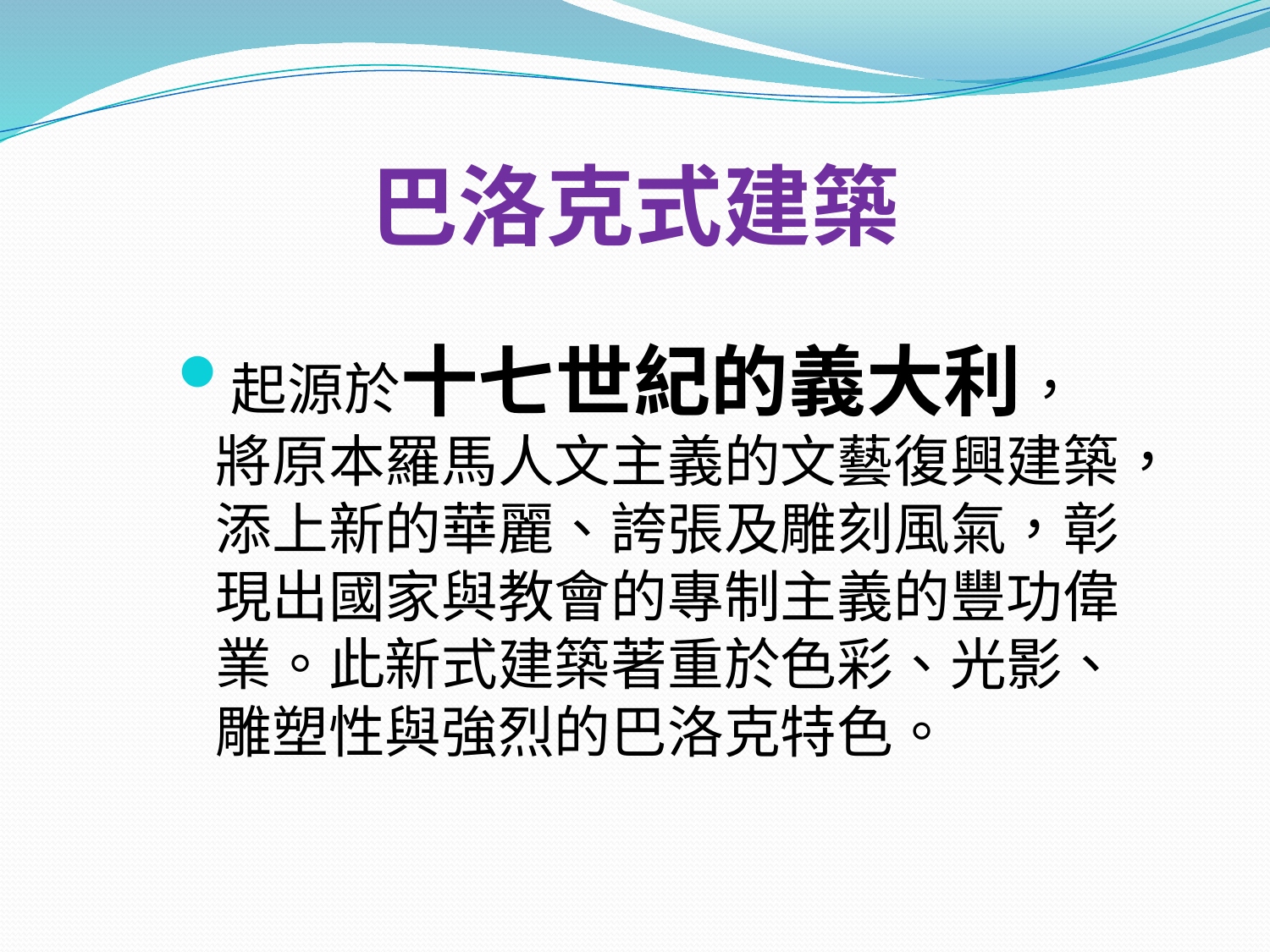

# 巴洛克式建築
起源於十七世紀的義大利，將原本羅馬人文主義的文藝復興建築，添上新的華麗、誇張及雕刻風氣，彰現出國家與教會的專制主義的豐功偉業。此新式建築著重於色彩、光影、雕塑性與強烈的巴洛克特色。